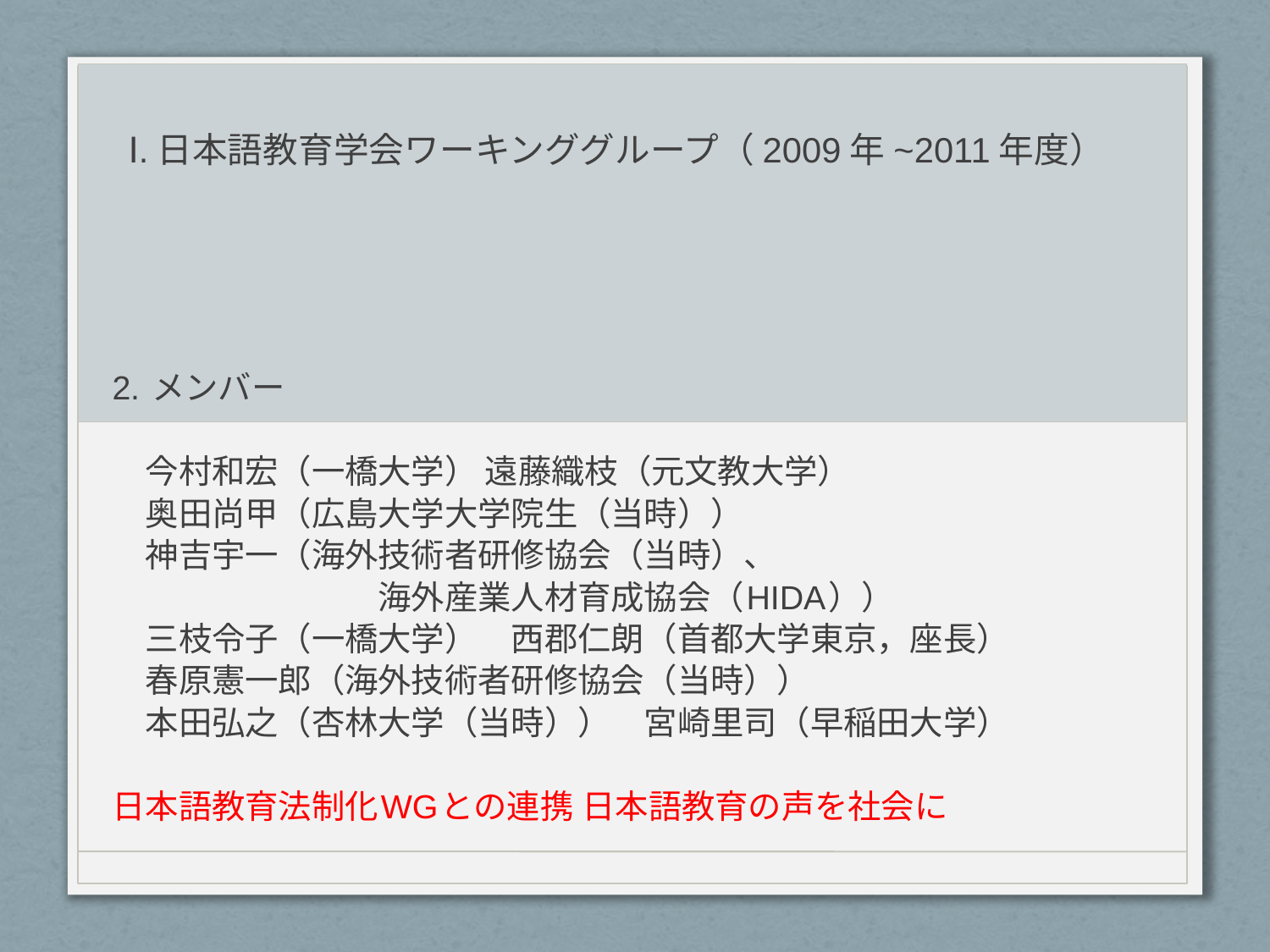

# Ⅰ.日本語教育学会ワーキンググループ（2009年~2011年度）
2. メンバー

　今村和宏（一橋大学） 遠藤織枝（元文教大学）
　奥田尚甲（広島大学大学院生（当時））
　神吉宇一（海外技術者研修協会（当時）、
　　　　　　　　海外産業人材育成協会（HIDA））
　三枝令子（一橋大学）　西郡仁朗（首都大学東京，座長）
　春原憲一郎（海外技術者研修協会（当時））
　本田弘之（杏林大学（当時））　宮崎里司（早稲田大学）

日本語教育法制化WGとの連携	日本語教育の声を社会に